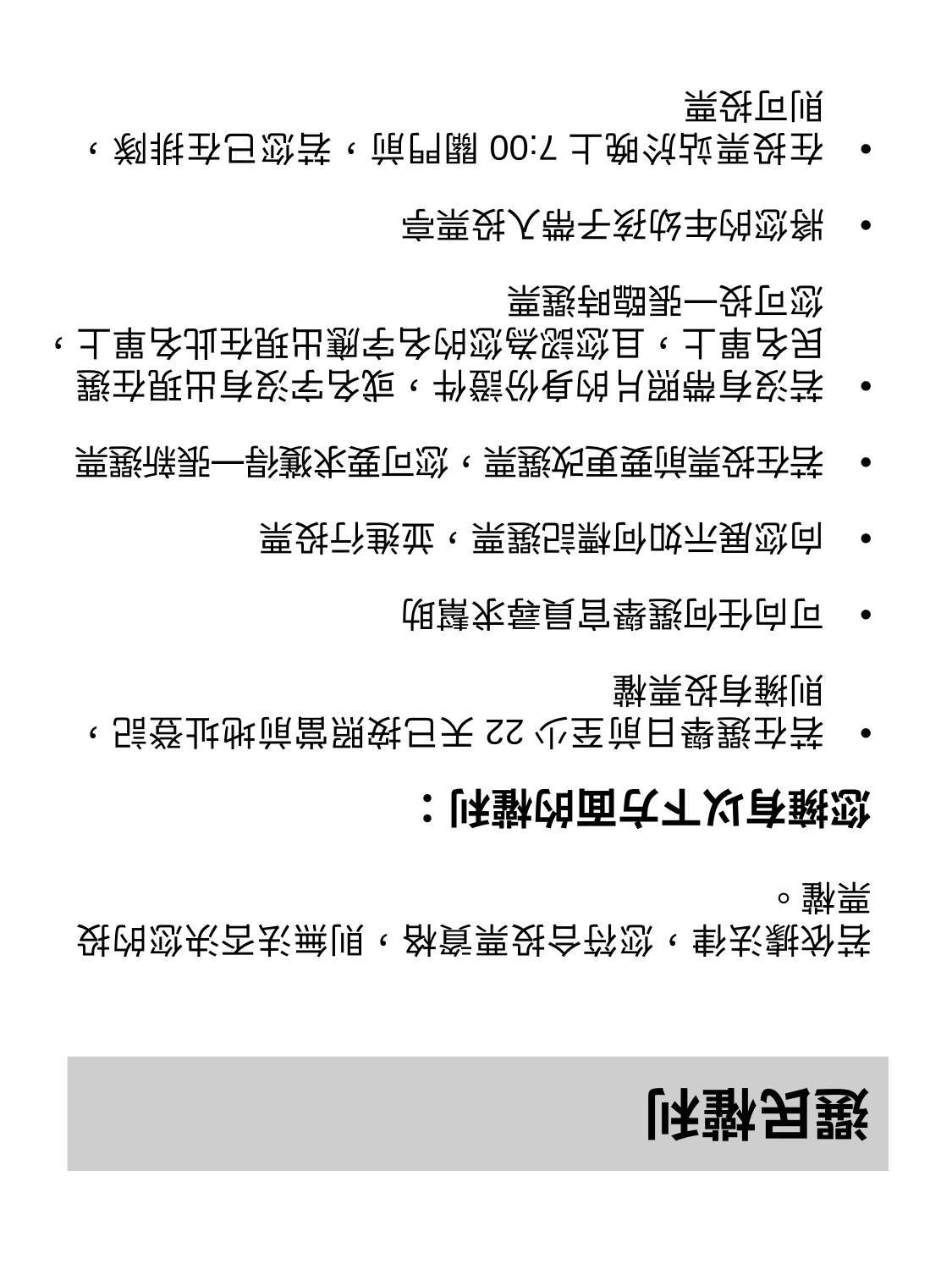

若依據法律，您符合投票資格，則無法否決您的投票權。

您擁有以下方面的權利：

若在選舉日前至少22天已按照當前地址登記，則擁有投票權

可向任何選舉官員尋求幫助

向您展示如何標記選票，並進行投票

若在投票前要更改選票，您可要求獲得一張新選票

若沒有帶照片的身份證件，或名字沒有出現在選民名單上，且您認為您的名字應出現在此名單上，您可投一張臨時選票

將您的年幼孩子帶入投票亭

在投票站於晚上7:00關門前，若您已在排隊，則可投票